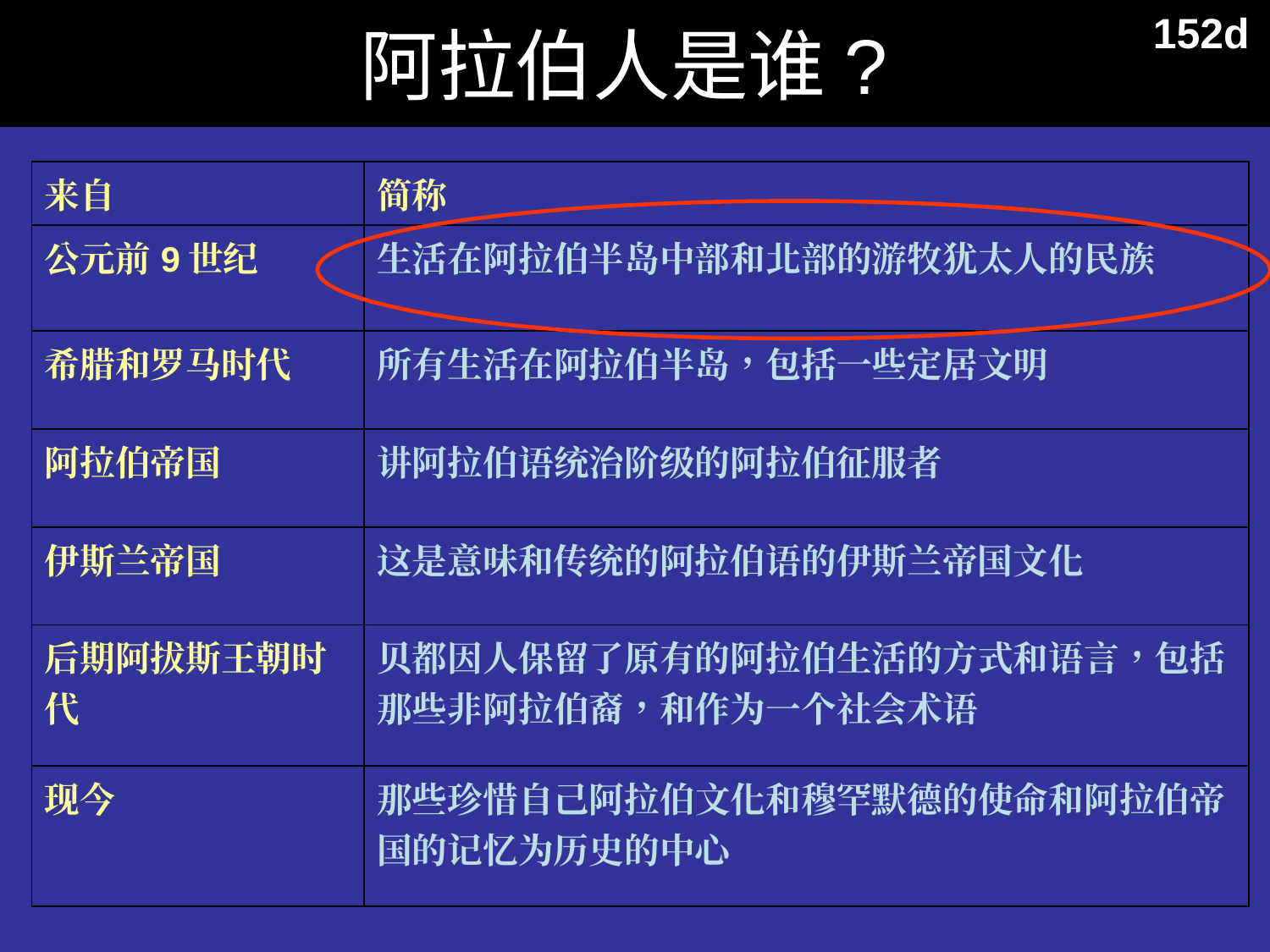

# 阿拉伯人是谁?
152d
| 来自 | 简称 |
| --- | --- |
| 公元前9世纪 | 生活在阿拉伯半岛中部和北部的游牧犹太人的民族 |
| 希腊和罗马时代 | 所有生活在阿拉伯半岛，包括一些定居文明 |
| 阿拉伯帝国 | 讲阿拉伯语统治阶级的阿拉伯征服者 |
| 伊斯兰帝国 | 这是意味和传统的阿拉伯语的伊斯兰帝国文化 |
| 后期阿拔斯王朝时代 | 贝都因人保留了原有的阿拉伯生活的方式和语言，包括那些非阿拉伯裔，和作为一个社会术语 |
| 现今 | 那些珍惜自己阿拉伯文化和穆罕默德的使命和阿拉伯帝国的记忆为历史的中心 |